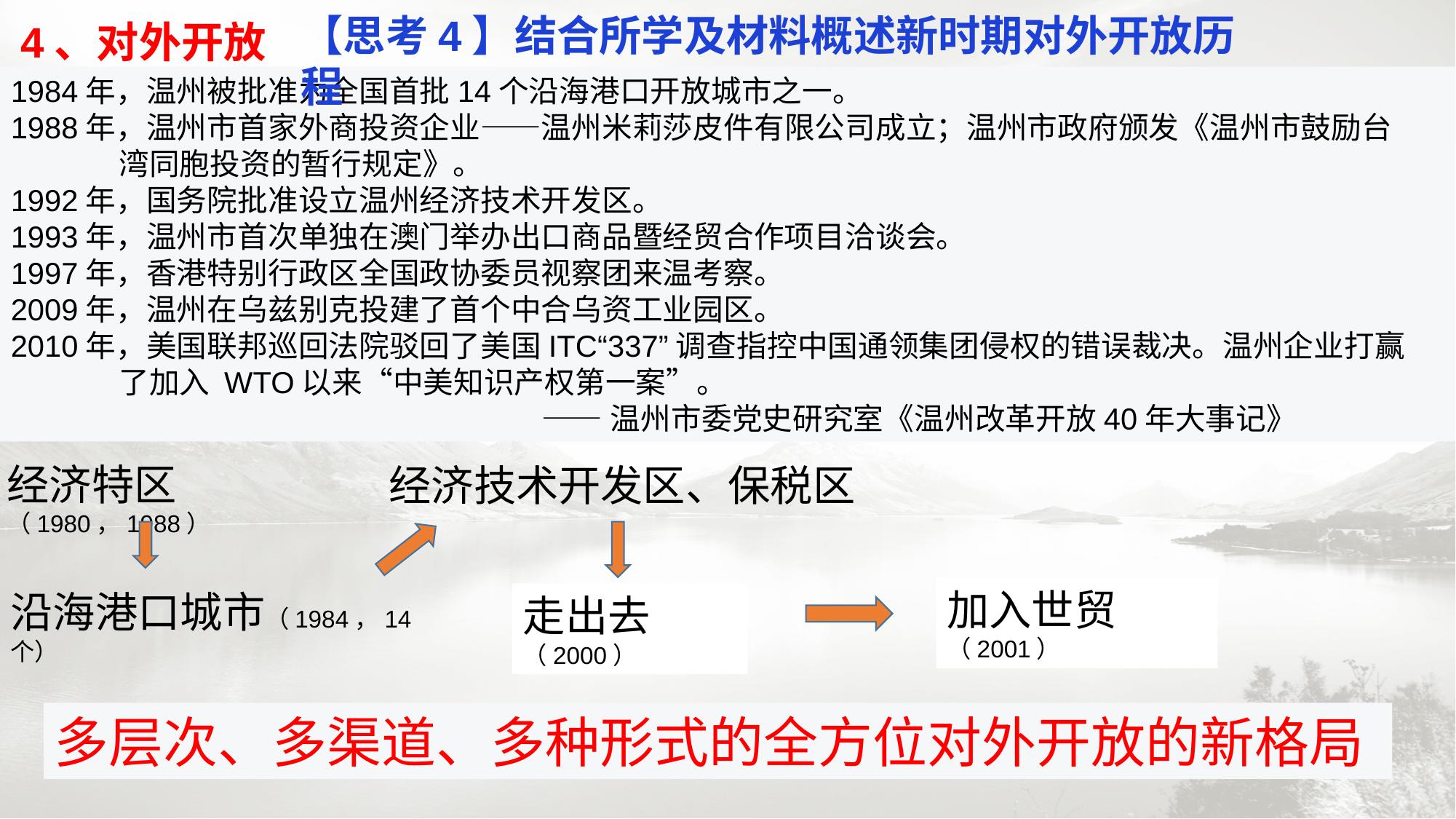

4、对外开放
【思考4】结合所学及材料概述新时期对外开放历程
1984年，温州被批准为全国首批14个沿海港口开放城市之一。
1988年，温州市首家外商投资企业——温州米莉莎皮件有限公司成立；温州市政府颁发《温州市鼓励台
               湾同胞投资的暂行规定》。
1992年，国务院批准设立温州经济技术开发区。
1993年，温州市首次单独在澳门举办出口商品暨经贸合作项目洽谈会。
1997年，香港特别行政区全国政协委员视察团来温考察。
2009年，温州在乌兹别克投建了首个中合乌资工业园区。
2010年，美国联邦巡回法院驳回了美国ITC“337”调查指控中国通领集团侵权的错误裁决。温州企业打赢
               了加入 WTO以来“中美知识产权第一案”。
                                                                               ——温州市委党史研究室《温州改革开放40年大事记》
经济特区（1980，1988）
经济技术开发区、保税区

加入世贸（2001）
沿海港口城市（1984，14个）
走出去（2000）
多层次、多渠道、多种形式的全方位对外开放的新格局